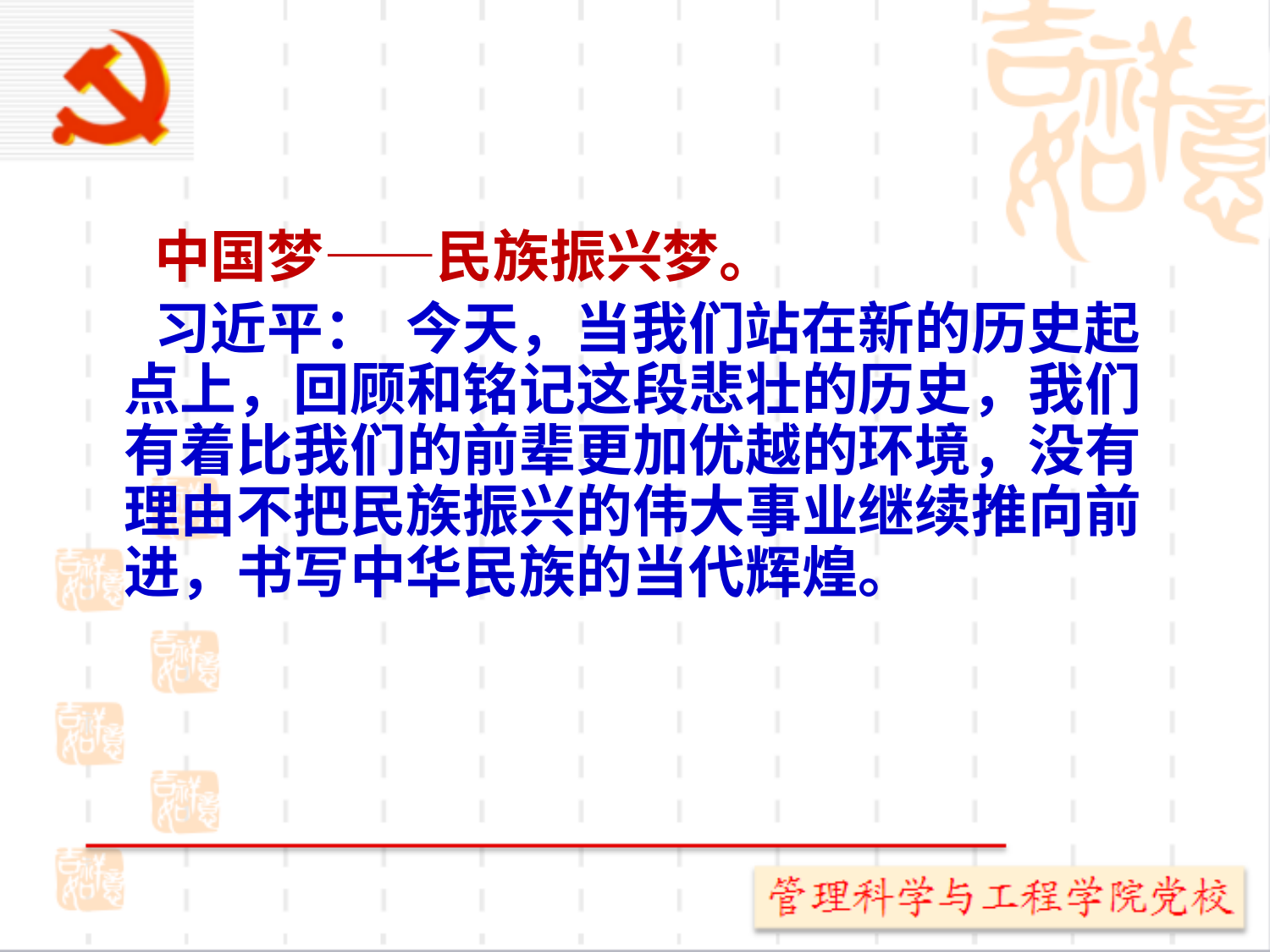

#
     中国梦——民族振兴梦。
     习近平：  今天，当我们站在新的历史起点上，回顾和铭记这段悲壮的历史，我们有着比我们的前辈更加优越的环境，没有理由不把民族振兴的伟大事业继续推向前进，书写中华民族的当代辉煌。